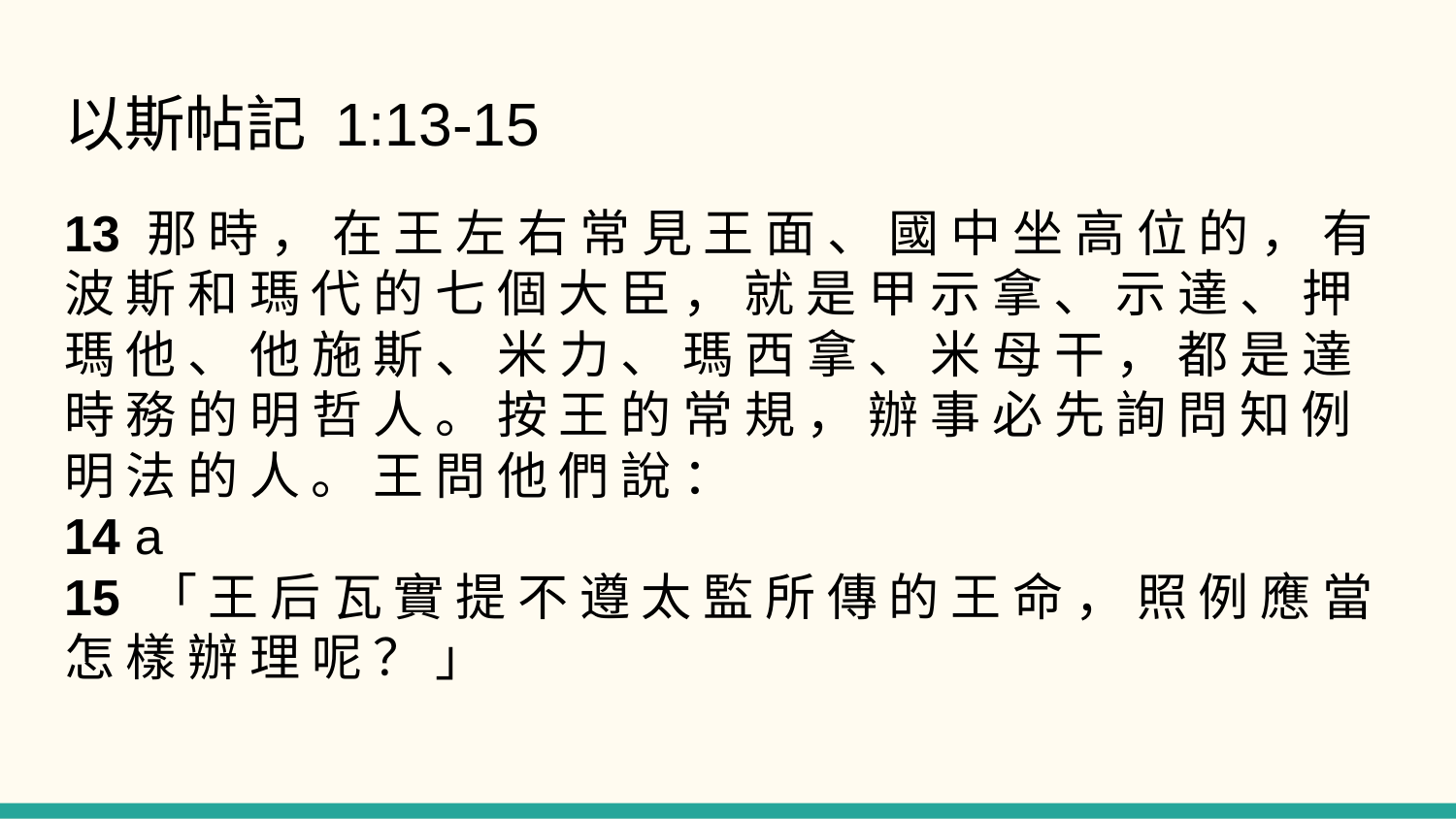

# 以斯帖記 1:13-15
13 那 時 ， 在 王 左 右 常 見 王 面 、 國 中 坐 高 位 的 ， 有 波 斯 和 瑪 代 的 七 個 大 臣 ， 就 是 甲 示 拿 、 示 達 、 押 瑪 他 、 他 施 斯 、 米 力 、 瑪 西 拿 、 米 母 干 ， 都 是 達 時 務 的 明 哲 人 。 按 王 的 常 規 ， 辦 事 必 先 詢 問 知 例 明 法 的 人 。 王 問 他 們 說 ：
14 a
15 「 王 后 瓦 實 提 不 遵 太 監 所 傳 的 王 命 ， 照 例 應 當 怎 樣 辦 理 呢 ？ 」